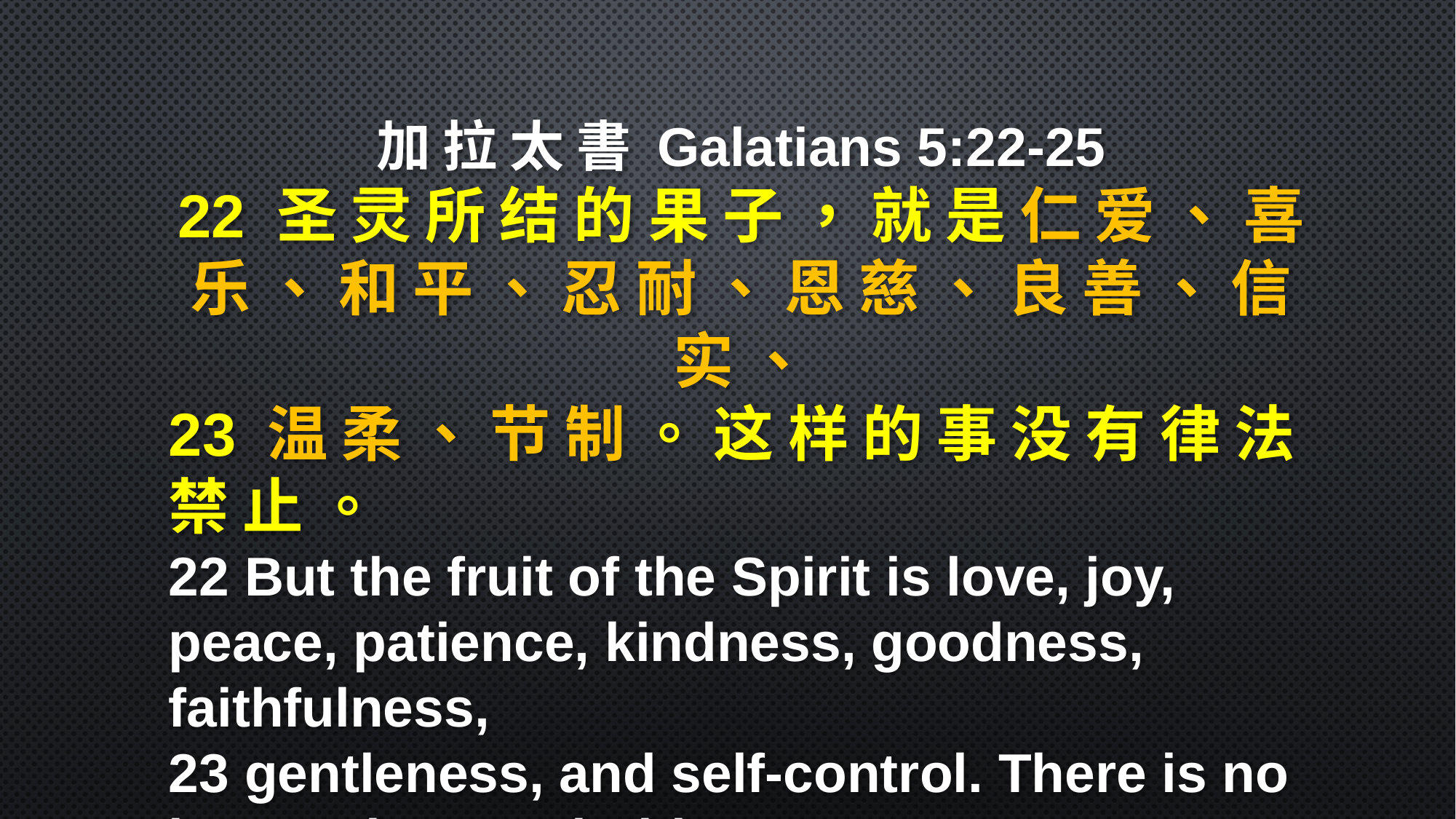

加 拉 太 書 Galatians 5:22-25
22 圣 灵 所 结 的 果 子 ， 就 是 仁 爱 、 喜 乐 、 和 平 、 忍 耐 、 恩 慈 、 良 善 、 信 实 、
23 温 柔 、 节 制 。 这 样 的 事 没 有 律 法 禁 止 。
22 But the fruit of the Spirit is love, joy, peace, patience, kindness, goodness, faithfulness,
23 gentleness, and self-control. There is no law against such things.